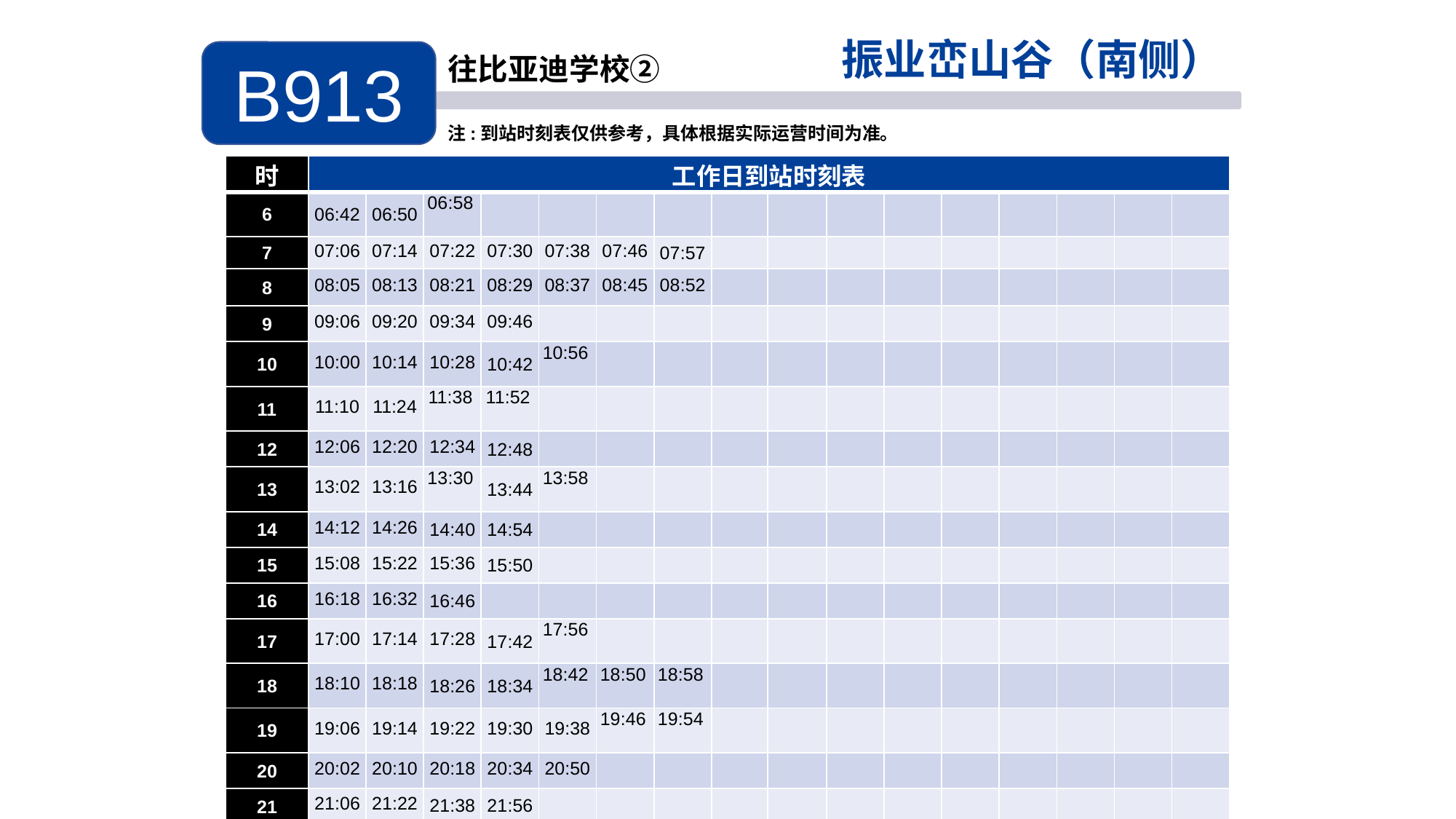

振业峦山谷（南侧）
B913
往比亚迪学校②

注:到站时刻表仅供参考，具体根据实际运营时间为准。
| 时 | 工作日到站时刻表 |  |  |  |  |  |  |  |  |  |  |  |  |  |  |  |
| --- | --- | --- | --- | --- | --- | --- | --- | --- | --- | --- | --- | --- | --- | --- | --- | --- |
| 6 | 06:42 | 06:50 | 06:58 |  |  |  |  |  |  |  |  |  |  |  |  |  |
| 7 | 07:06 | 07:14 | 07:22 | 07:30 | 07:38 | 07:46 | 07:57 |  |  |  |  |  |  |  |  |  |
| 8 | 08:05 | 08:13 | 08:21 | 08:29 | 08:37 | 08:45 | 08:52 |  |  |  |  |  |  |  |  |  |
| 9 | 09:06 | 09:20 | 09:34 | 09:46 |  |  |  |  |  |  |  |  |  |  |  |  |
| 10 | 10:00 | 10:14 | 10:28 | 10:42 | 10:56 |  |  |  |  |  |  |  |  |  |  |  |
| 11 | 11:10 | 11:24 | 11:38 | 11:52 |  |  |  |  |  |  |  |  |  |  |  |  |
| 12 | 12:06 | 12:20 | 12:34 | 12:48 |  |  |  |  |  |  |  |  |  |  |  |  |
| 13 | 13:02 | 13:16 | 13:30 | 13:44 | 13:58 |  |  |  |  |  |  |  |  |  |  |  |
| 14 | 14:12 | 14:26 | 14:40 | 14:54 |  |  |  |  |  |  |  |  |  |  |  |  |
| 15 | 15:08 | 15:22 | 15:36 | 15:50 |  |  |  |  |  |  |  |  |  |  |  |  |
| 16 | 16:18 | 16:32 | 16:46 |  |  |  |  |  |  |  |  |  |  |  |  |  |
| 17 | 17:00 | 17:14 | 17:28 | 17:42 | 17:56 |  |  |  |  |  |  |  |  |  |  |  |
| 18 | 18:10 | 18:18 | 18:26 | 18:34 | 18:42 | 18:50 | 18:58 |  |  |  |  |  |  |  |  |  |
| 19 | 19:06 | 19:14 | 19:22 | 19:30 | 19:38 | 19:46 | 19:54 |  |  |  |  |  |  |  |  |  |
| 20 | 20:02 | 20:10 | 20:18 | 20:34 | 20:50 |  |  |  |  |  |  |  |  |  |  |  |
| 21 | 21:06 | 21:22 | 21:38 | 21:56 |  |  |  |  |  |  |  |  |  |  |  |  |
| 22 | 22:13 |  |  |  |  |  |  |  |  |  |  |  |  |  |  |  |